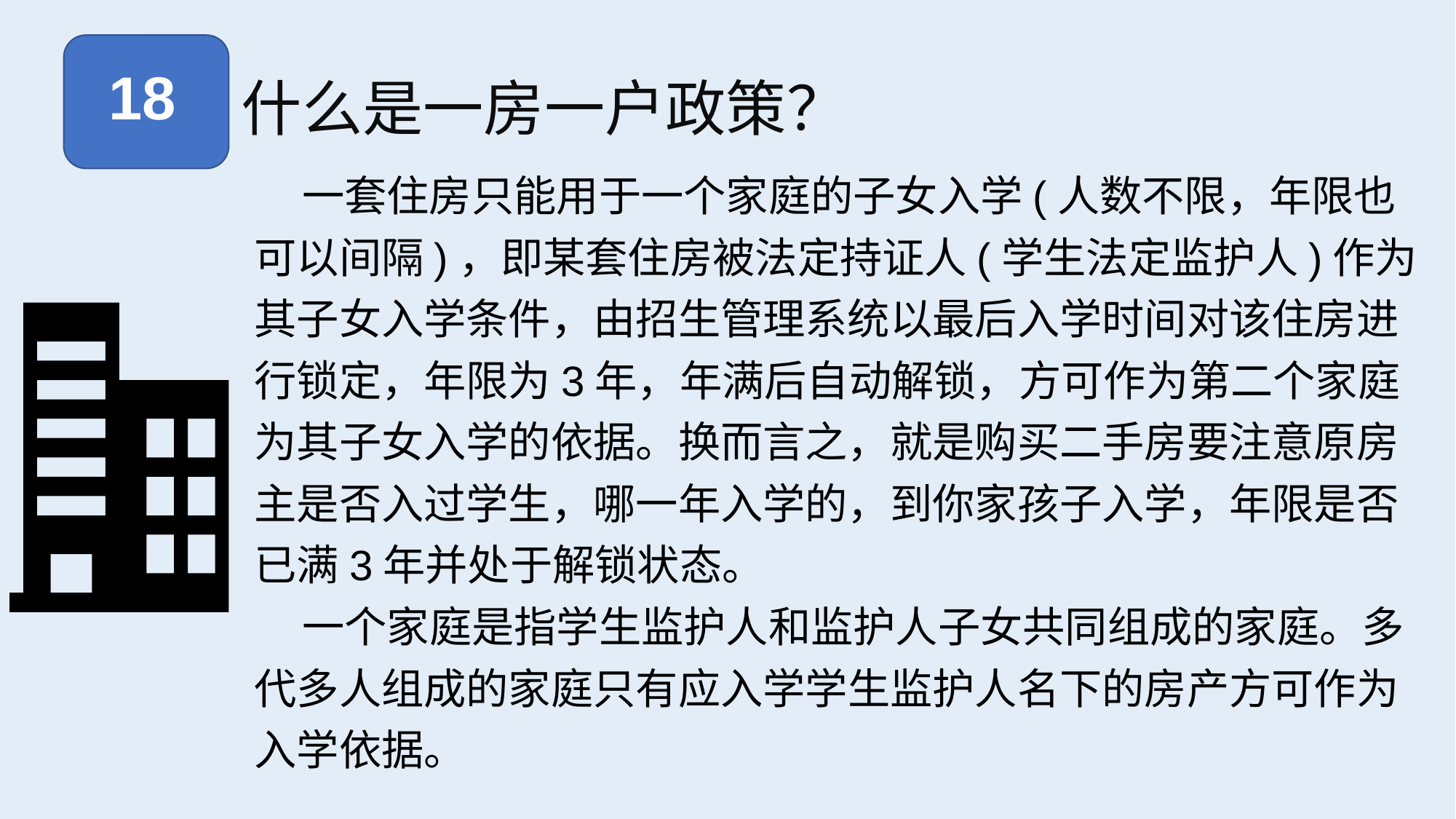

什么是一房一户政策？

18
    一套住房只能用于一个家庭的子女入学(人数不限，年限也可以间隔)，即某套住房被法定持证人(学生法定监护人)作为其子女入学条件，由招生管理系统以最后入学时间对该住房进行锁定，年限为3年，年满后自动解锁，方可作为第二个家庭为其子女入学的依据。换而言之，就是购买二手房要注意原房主是否入过学生，哪一年入学的，到你家孩子入学，年限是否已满3年并处于解锁状态。
    一个家庭是指学生监护人和监护人子女共同组成的家庭。多代多人组成的家庭只有应入学学生监护人名下的房产方可作为入学依据。